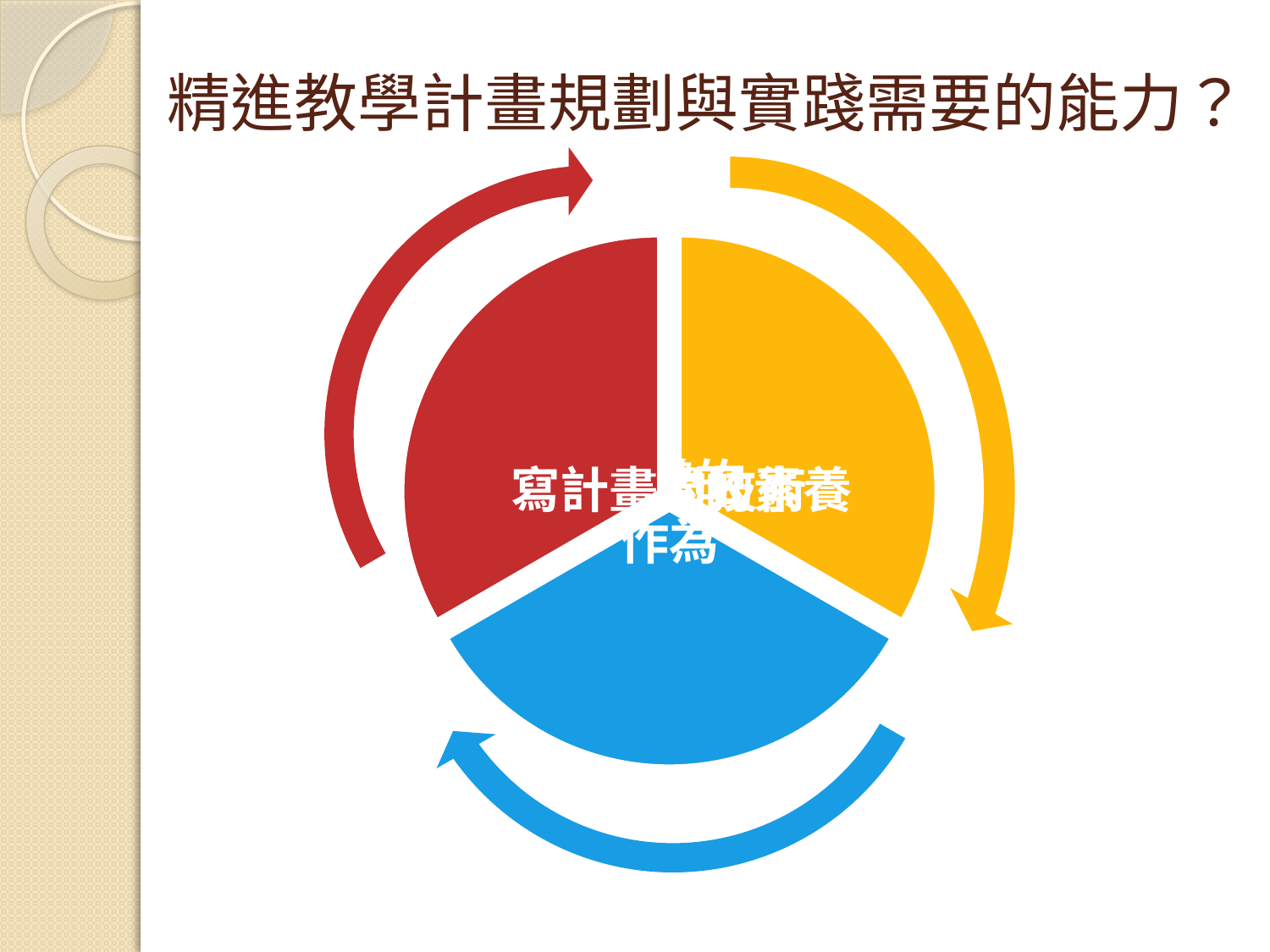

# 精進教學計畫規劃與實踐需要的能力？
課程教學的素養
領導的
作為
寫計畫的技術